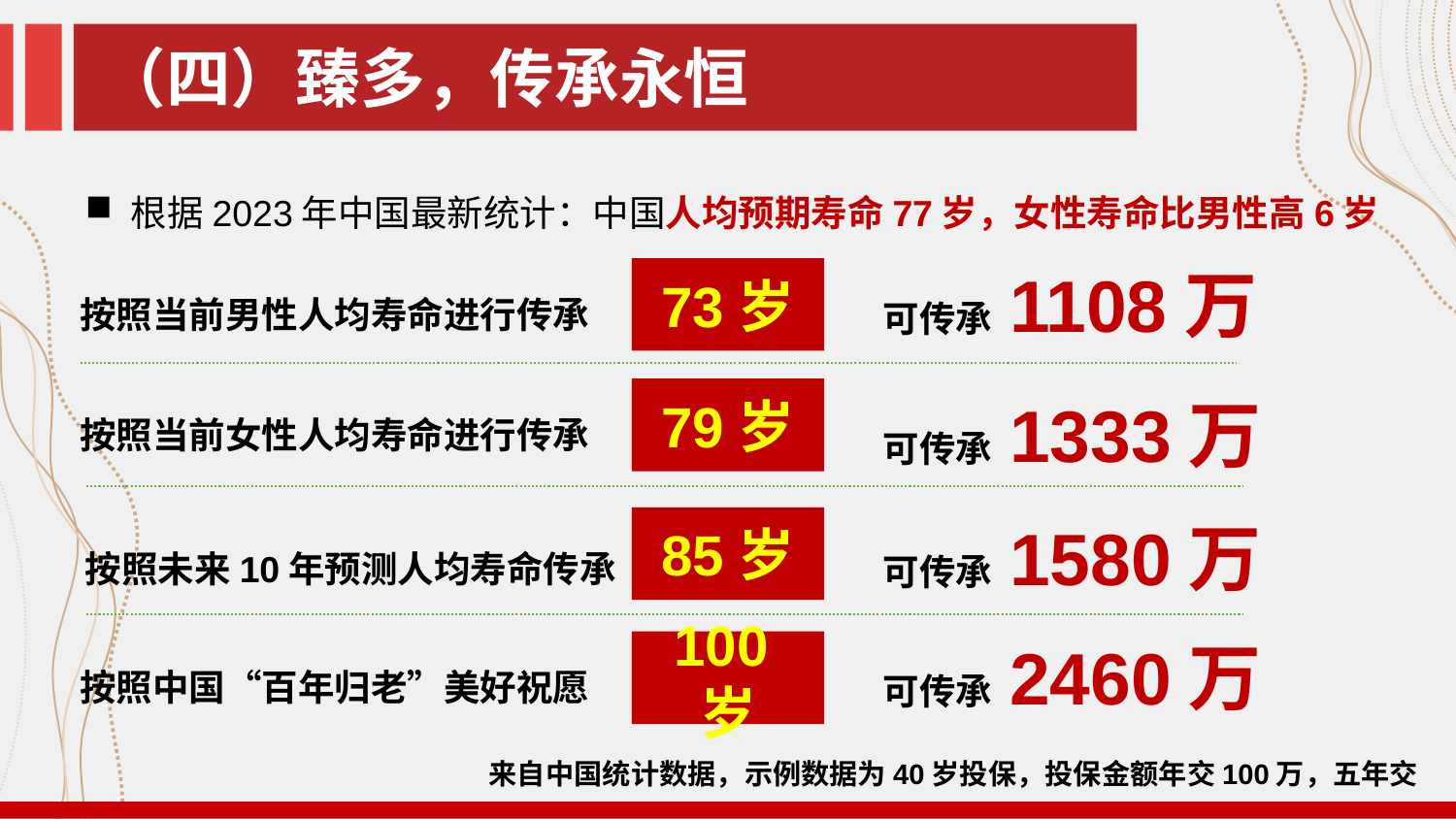

（四）臻多，传承永恒
根据2023年中国最新统计：中国人均预期寿命77岁，女性寿命比男性高6岁
可传承 1108万
73岁
按照当前男性人均寿命进行传承
79岁
可传承 1333万
按照当前女性人均寿命进行传承
可传承 1580万
85岁
按照未来10年预测人均寿命传承
可传承 2460万
100岁
按照中国“百年归老”美好祝愿
来自中国统计数据，示例数据为40岁投保，投保金额年交100万，五年交